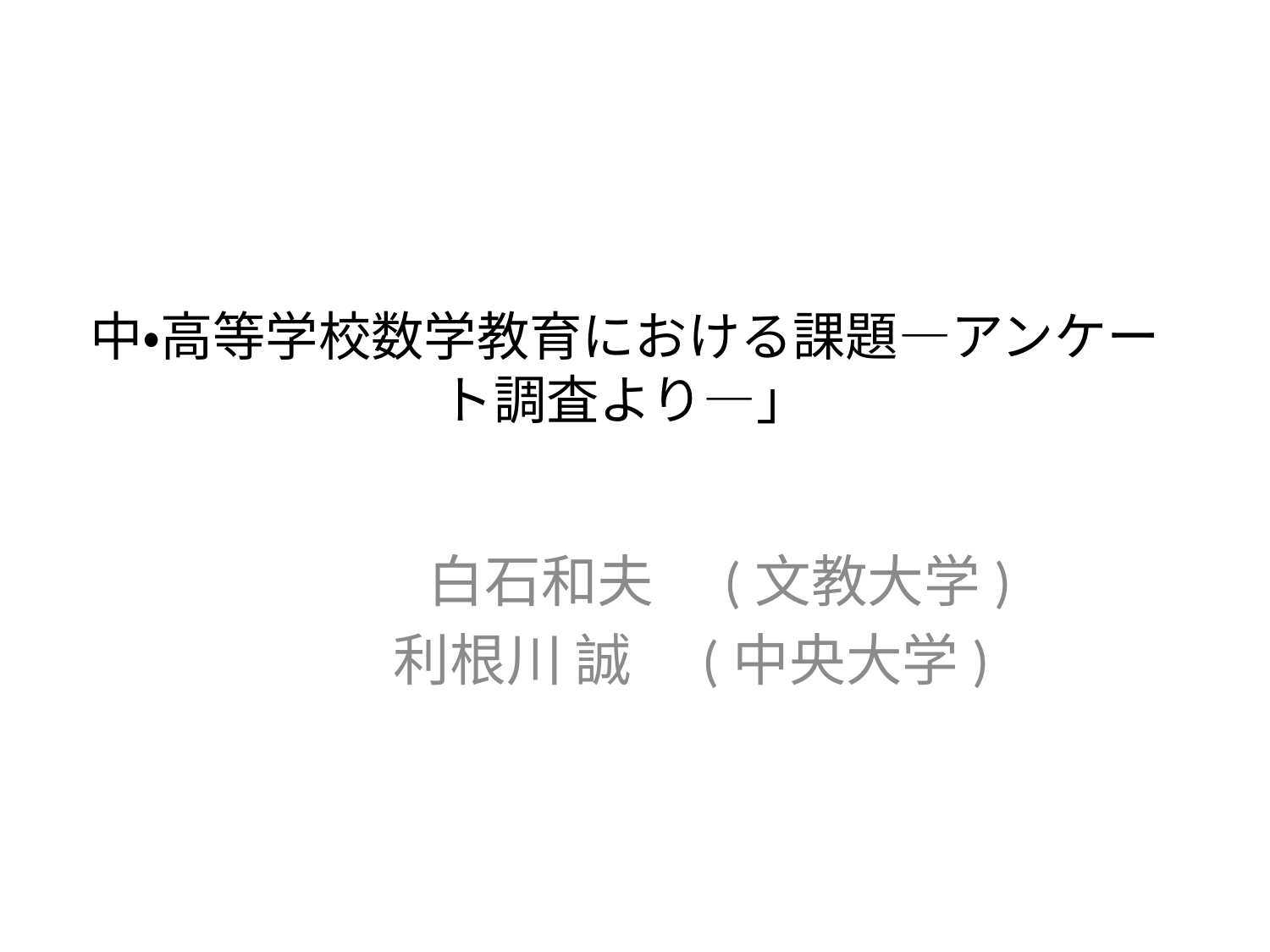

# 中・高等学校数学教育における課題―アンケート調査より―」
　　　白石和夫　(文教大学)
　　利根川 誠　(中央大学)